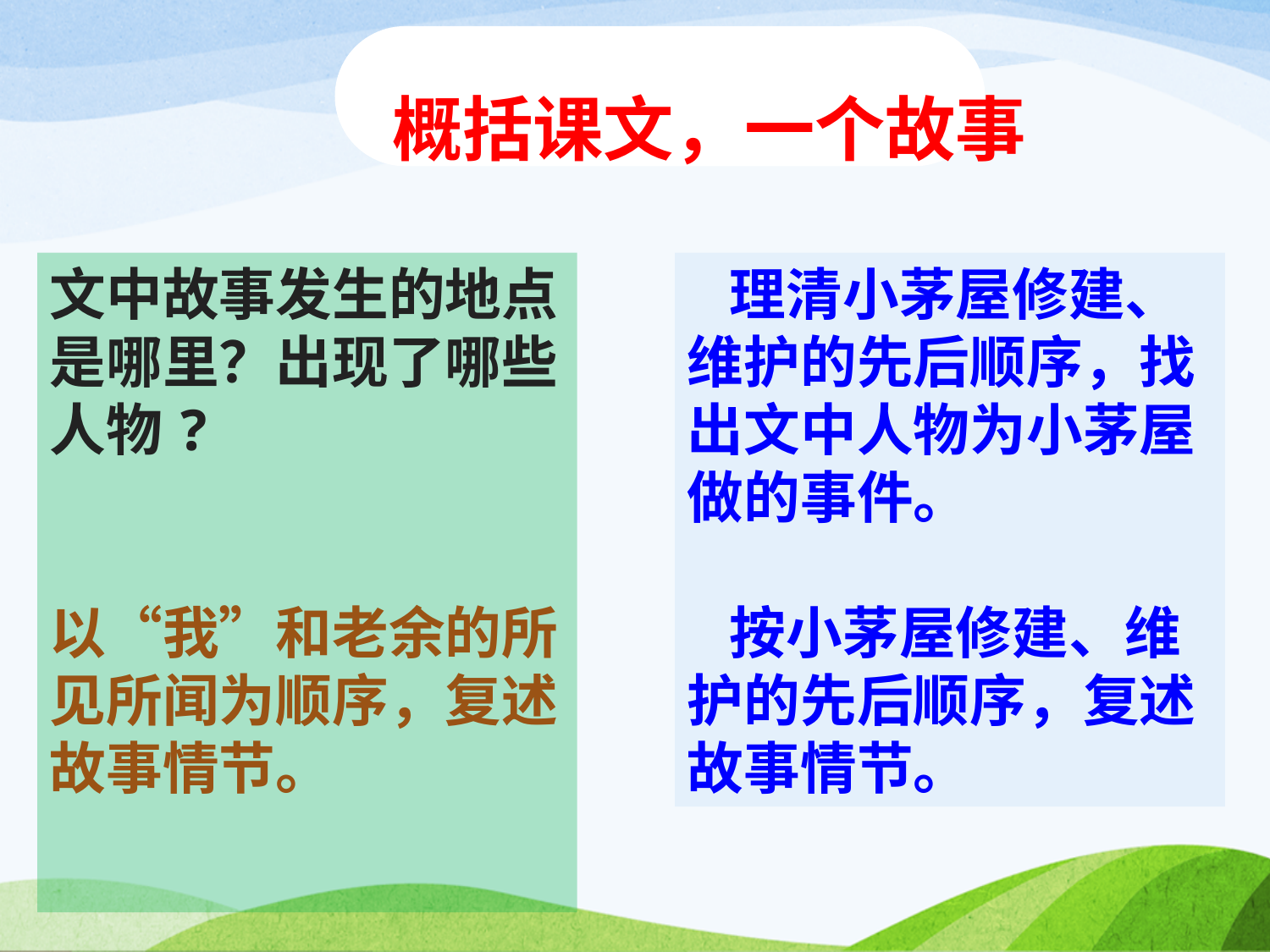

概括课文，一个故事
理清小茅屋修建、维护的先后顺序，找出文中人物为小茅屋做的事件。

按小茅屋修建、维护的先后顺序，复述故事情节。
文中故事发生的地点是哪里？出现了哪些人物?

以“我”和老余的所见所闻为顺序，复述故事情节。